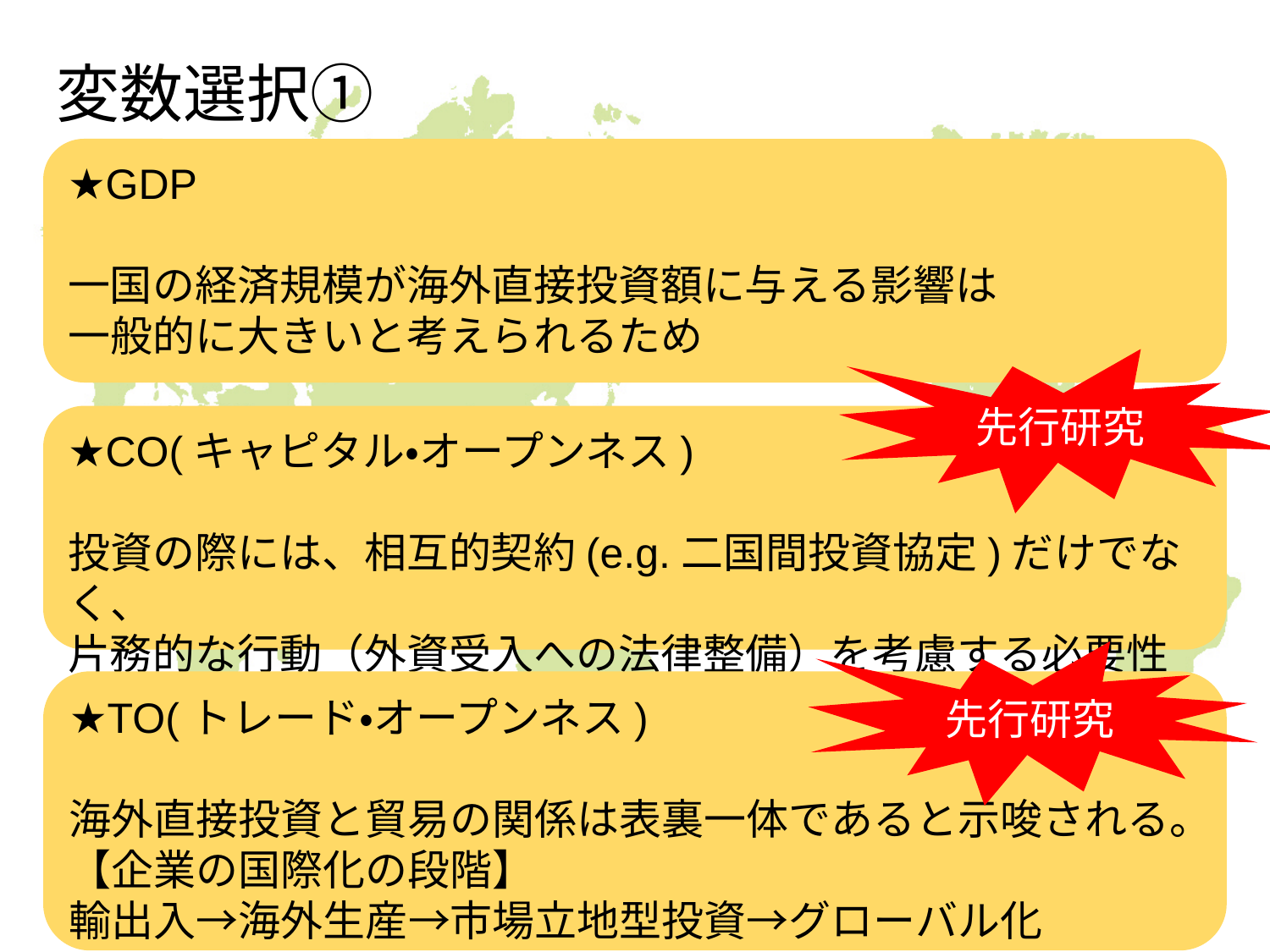

# 変数選択①
★GDP

一国の経済規模が海外直接投資額に与える影響は
一般的に大きいと考えられるため
先行研究
★CO(キャピタル・オープンネス)

投資の際には、相互的契約(e.g.二国間投資協定)だけでなく、
片務的な行動（外資受入への法律整備）を考慮する必要性
先行研究
★TO(トレード・オープンネス)
海外直接投資と貿易の関係は表裏一体であると示唆される。
【企業の国際化の段階】
輸出入→海外生産→市場立地型投資→グローバル化